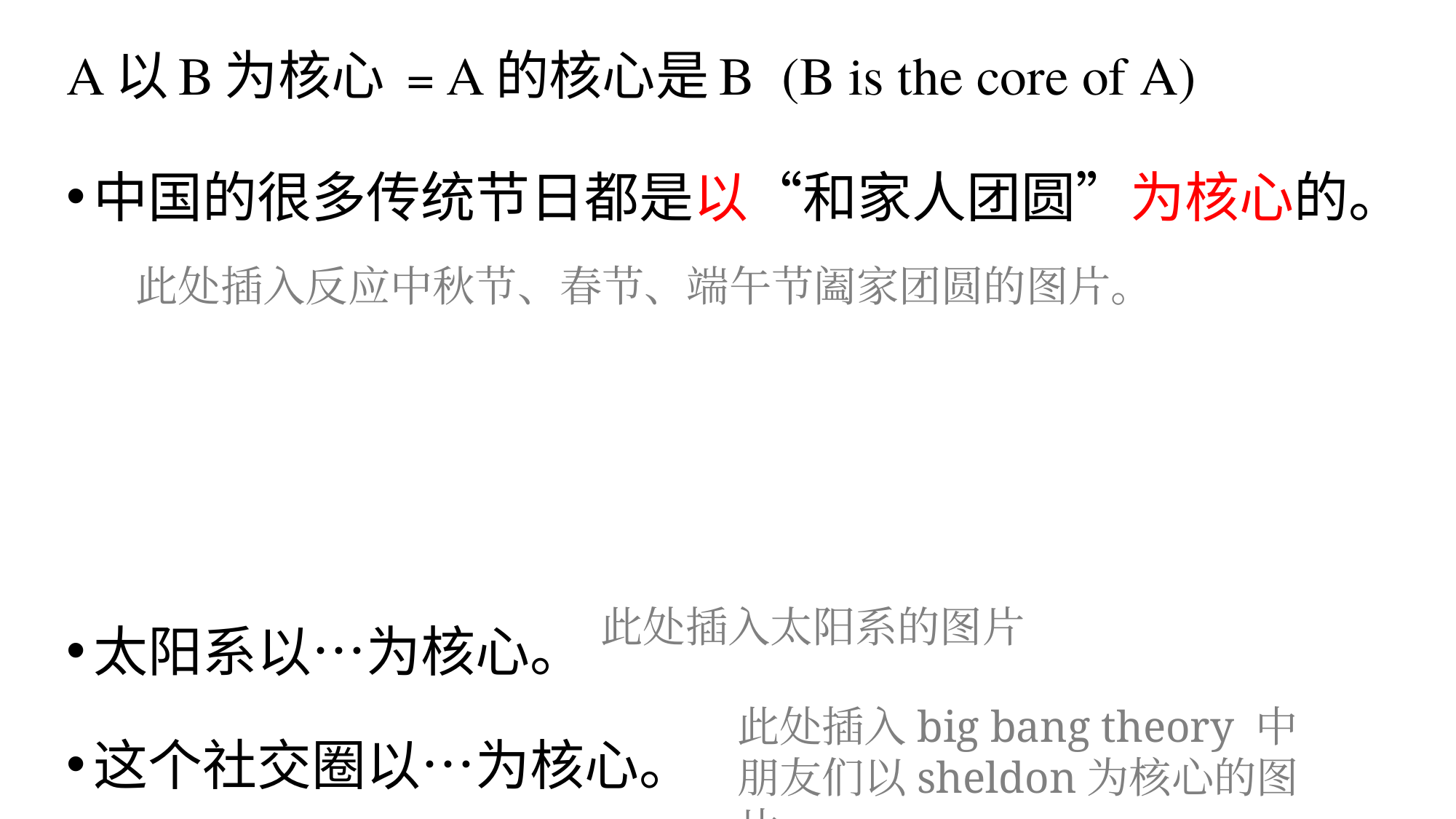

# A以B为核心 = A的核心是B  (B is the core of A)
中国的很多传统节日都是以“和家人团圆”为核心的。

太阳系以…为核心。
这个社交圈以…为核心。

此处插入反应中秋节、春节、端午节阖家团圆的图片。
此处插入太阳系的图片
此处插入big bang theory 中朋友们以sheldon为核心的图片。